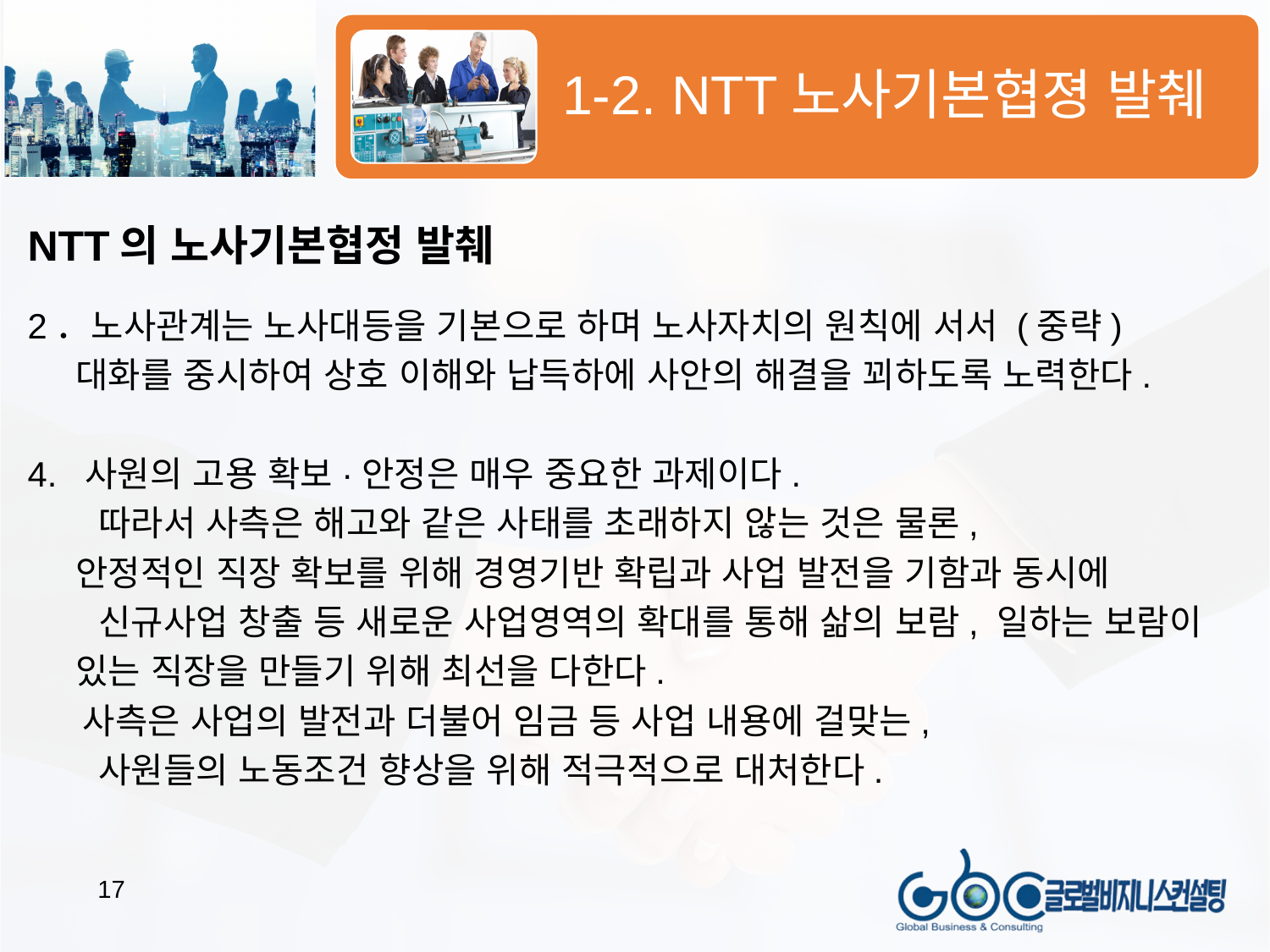

1-2. NTT노사기본협졍 발췌
NTT의 노사기본협정 발췌

2．노사관계는 노사대등을 기본으로 하며 노사자치의 원칙에 서서 (중략)
    대화를 중시하여 상호 이해와 납득하에 사안의 해결을 꾀하도록 노력한다.

4.  사원의 고용 확보·안정은 매우 중요한 과제이다.
　　따라서 사측은 해고와 같은 사태를 초래하지 않는 것은 물론,
    안정적인 직장 확보를 위해 경영기반 확립과 사업 발전을 기함과 동시에
　　신규사업 창출 등 새로운 사업영역의 확대를 통해 삶의 보람, 일하는 보람이
    있는 직장을 만들기 위해 최선을 다한다.
　  사측은 사업의 발전과 더불어 임금 등 사업 내용에 걸맞는,
　　사원들의 노동조건 향상을 위해 적극적으로 대처한다.

17